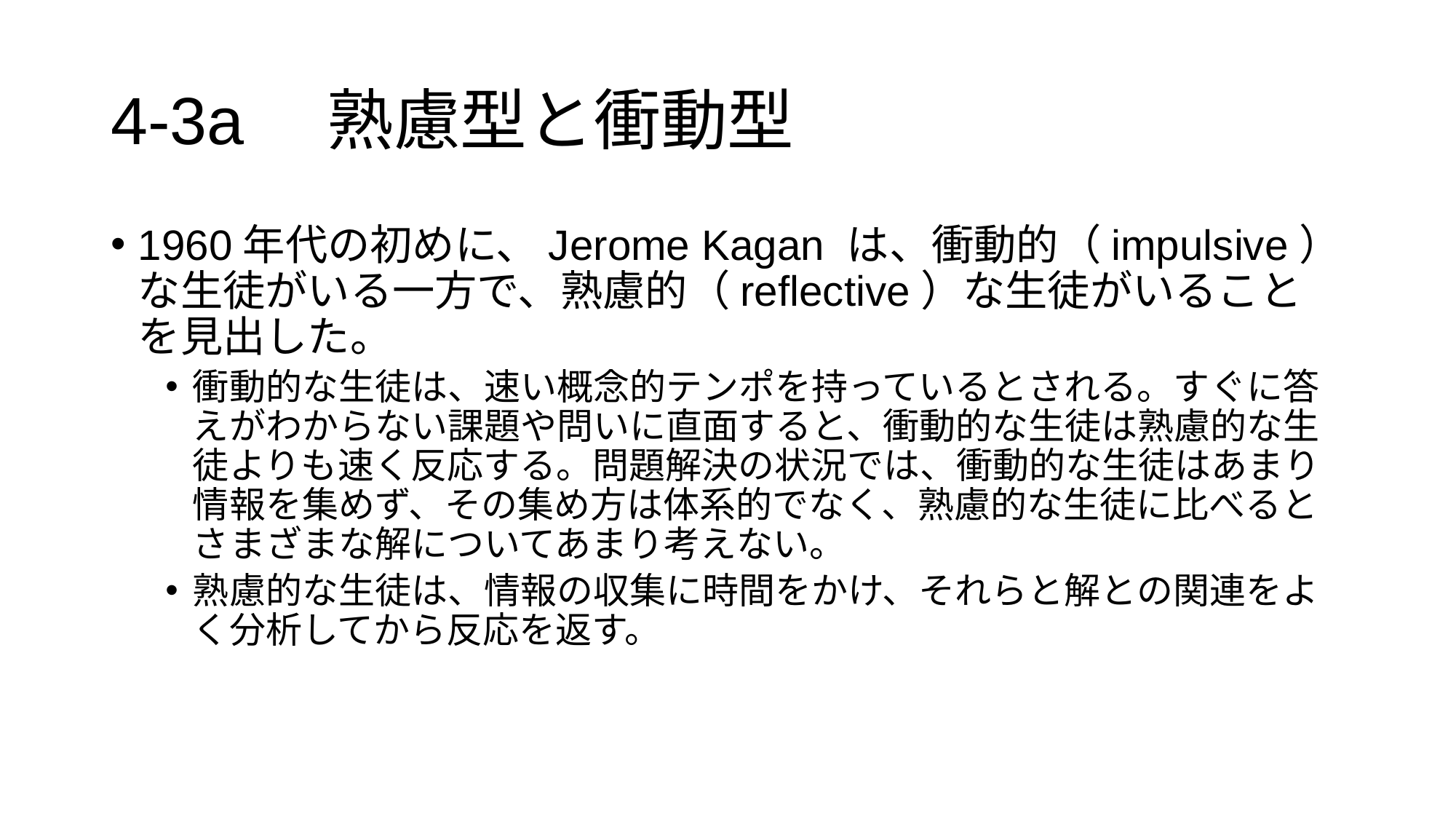

# 4-3a　熟慮型と衝動型
1960年代の初めに、Jerome Kagan は、衝動的（impulsive）な生徒がいる一方で、熟慮的（reflective）な生徒がいることを見出した。
衝動的な生徒は、速い概念的テンポを持っているとされる。すぐに答えがわからない課題や問いに直面すると、衝動的な生徒は熟慮的な生徒よりも速く反応する。問題解決の状況では、衝動的な生徒はあまり情報を集めず、その集め方は体系的でなく、熟慮的な生徒に比べるとさまざまな解についてあまり考えない。
熟慮的な生徒は、情報の収集に時間をかけ、それらと解との関連をよく分析してから反応を返す。